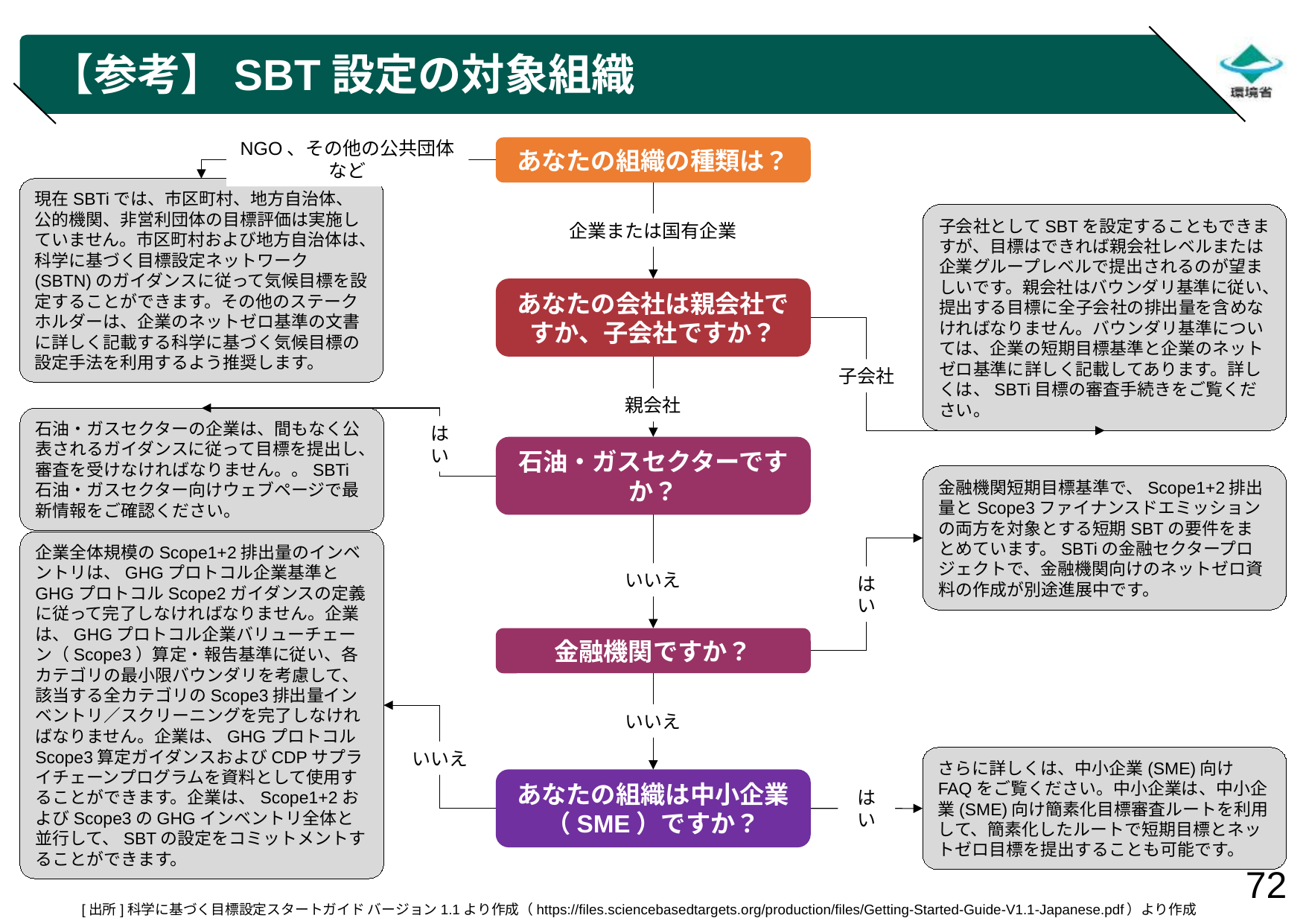

# 【参考】SBT設定の対象組織
あなたの組織の種類は？
NGO、その他の公共団体など
現在SBTiでは、市区町村、地方自治体、公的機関、非営利団体の目標評価は実施していません。市区町村および地方自治体は、科学に基づく目標設定ネットワーク(SBTN)のガイダンスに従って気候目標を設定することができます。その他のステークホルダーは、企業のネットゼロ基準の文書に詳しく記載する科学に基づく気候目標の設定手法を利用するよう推奨します。
企業または国有企業
子会社としてSBTを設定することもできますが、目標はできれば親会社レベルまたは企業グループレベルで提出されるのが望ましいです。親会社はバウンダリ基準に従い、提出する目標に全子会社の排出量を含めなければなりません。バウンダリ基準については、企業の短期目標基準と企業のネットゼロ基準に詳しく記載してあります。詳しくは、SBTi目標の審査手続きをご覧ください。
あなたの会社は親会社ですか、子会社ですか？
子会社
親会社
石油・ガスセクターの企業は、間もなく公表されるガイダンスに従って目標を提出し、審査を受けなければなりません。。SBTi石油・ガスセクター向けウェブページで最新情報をご確認ください。
はい
石油・ガスセクターですか？
金融機関短期目標基準で、Scope1+2排出量とScope3ファイナンスドエミッションの両方を対象とする短期SBTの要件をまとめています。SBTiの金融セクタープロジェクトで、金融機関向けのネットゼロ資料の作成が別途進展中です。
企業全体規模のScope1+2排出量のインベントリは、GHGプロトコル企業基準とGHGプロトコルScope2ガイダンスの定義に従って完了しなければなりません。企業は、GHGプロトコル企業バリューチェーン（Scope3）算定・報告基準に従い、各カテゴリの最小限バウンダリを考慮して、該当する全カテゴリのScope3排出量インベントリ／スクリーニングを完了しなければなりません。企業は、GHGプロトコルScope3算定ガイダンスおよびCDPサプライチェーンプログラムを資料として使用することができます。企業は、Scope1+2およびScope3のGHGインベントリ全体と並行して、SBTの設定をコミットメントすることができます。
いいえ
はい
金融機関ですか？
いいえ
いいえ
さらに詳しくは、中小企業(SME)向けFAQをご覧ください。中小企業は、中小企業(SME)向け簡素化目標審査ルートを利用して、簡素化したルートで短期目標とネットゼロ目標を提出することも可能です。
あなたの組織は中小企業（SME）ですか？
はい
[出所]科学に基づく目標設定スタートガイド バージョン1.1より作成（https://files.sciencebasedtargets.org/production/files/Getting-Started-Guide-V1.1-Japanese.pdf）より作成